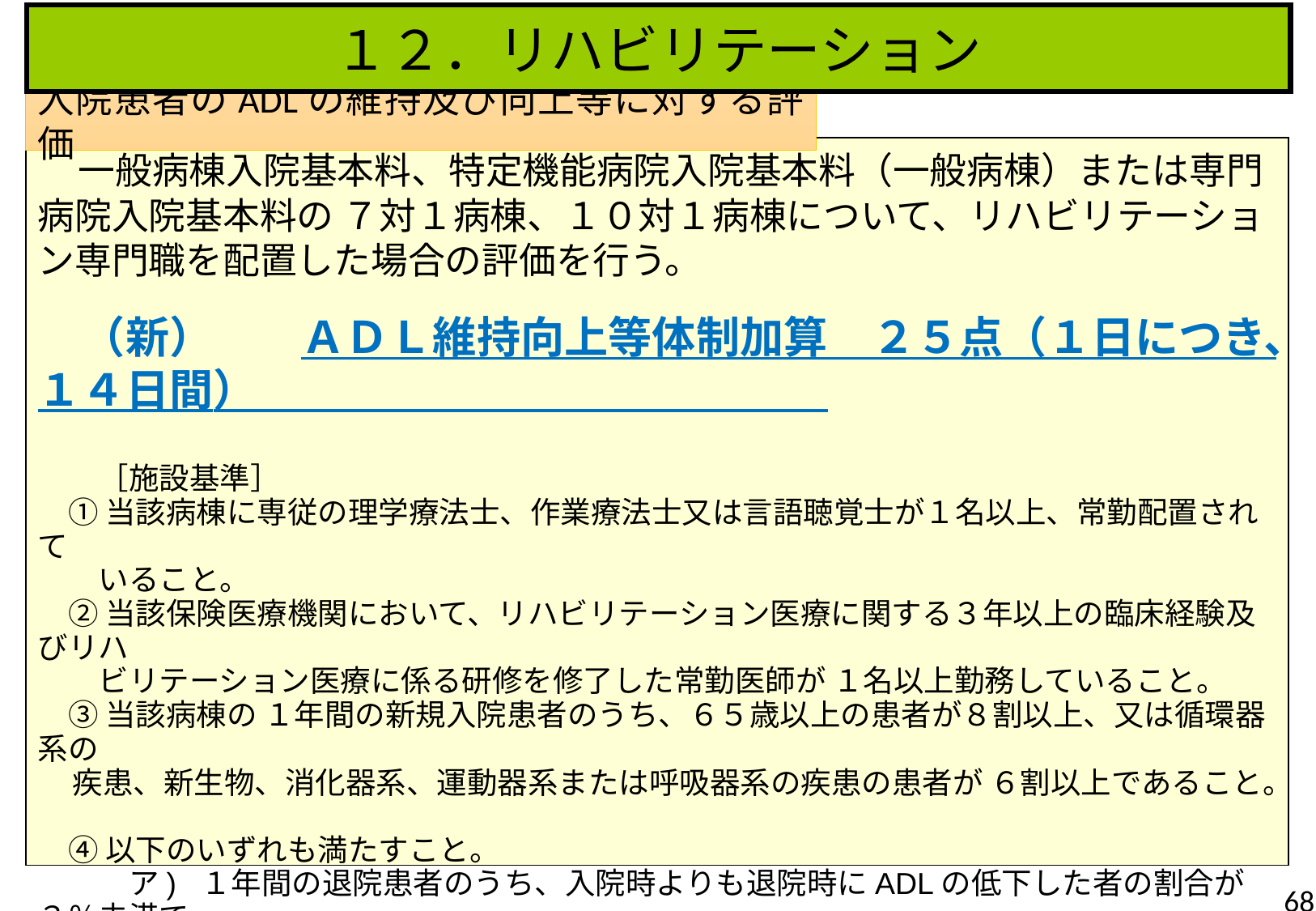

１２．リハビリテーション
入院患者のADLの維持及び向上等に対する評価
　一般病棟入院基本料、特定機能病院入院基本料（一般病棟）または専門病院入院基本料の ７対１病棟、１０対１病棟について、リハビリテーション専門職を配置した場合の評価を行う。

　（新）　　ＡＤＬ維持向上等体制加算　２５点（１日につき、１４日間）

　　［施設基準］
　① 当該病棟に専従の理学療法士、作業療法士又は言語聴覚士が１名以上、常勤配置されて
　　いること。
　② 当該保険医療機関において、リハビリテーション医療に関する３年以上の臨床経験及びリハ
　　ビリテーション医療に係る研修を修了した常勤医師が １名以上勤務していること。
　③ 当該病棟の １年間の新規入院患者のうち、６５歳以上の患者が８割以上、又は循環器系の
    疾患、新生物、消化器系、運動器系または呼吸器系の疾患の患者が ６割以上であること。
　④ 以下のいずれも満たすこと。
　　　ア)  １年間の退院患者のうち、入院時よりも退院時にADLの低下した者の割合が３％未満で
          あること。
　　　イ) 入院患者のうち、院内で発生した褥瘡患者の割合が１．５％未満であること。

　　※疾患別リハビリテーション等との併算定は不可。

68